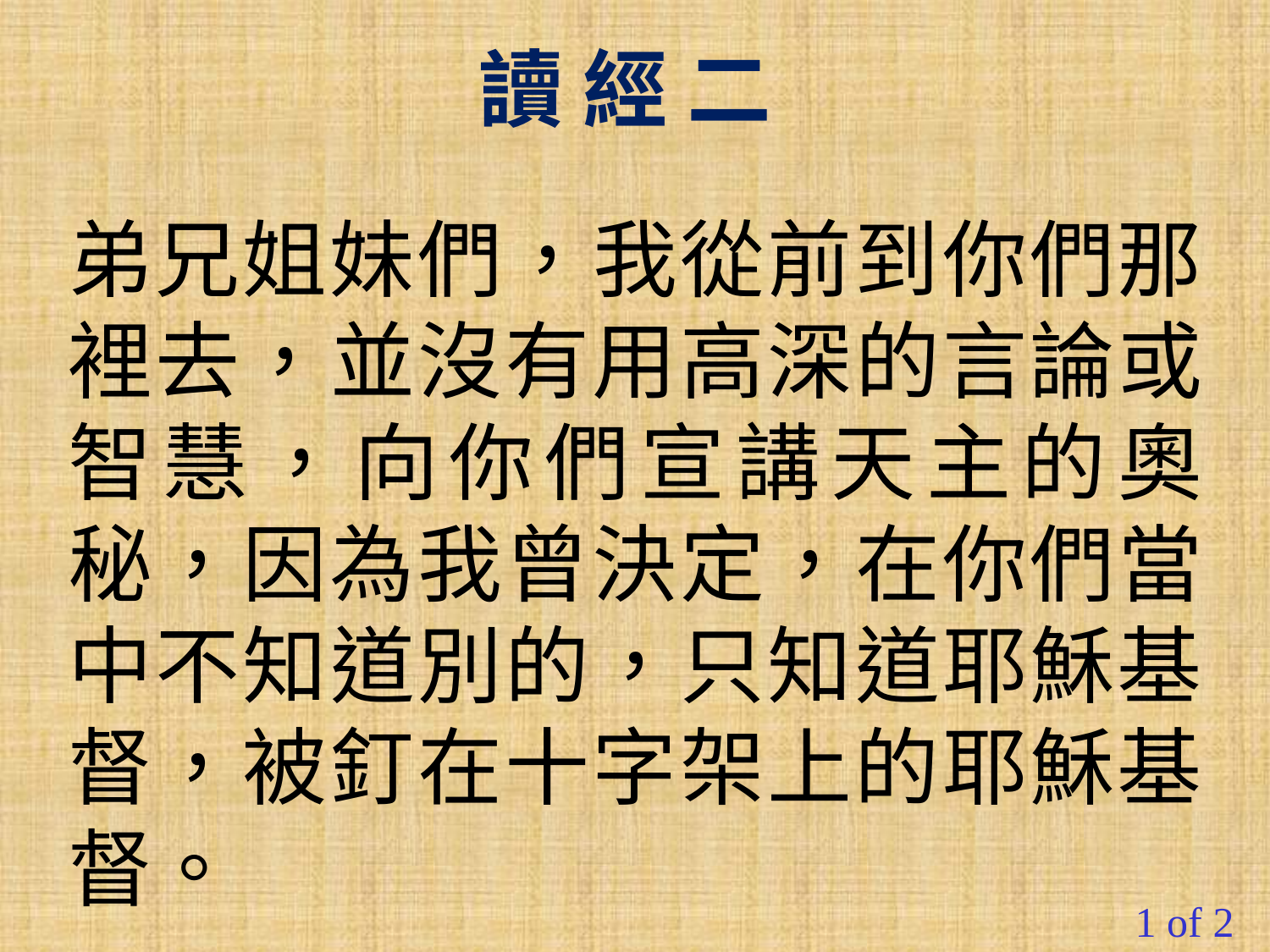

讀 經 二

弟兄姐妹們，我從前到你們那裡去，並沒有用高深的言論或智慧，向你們宣講天主的奧秘，因為我曾決定，在你們當中不知道別的，只知道耶穌基督，被釘在十字架上的耶穌基督。
1 of 2